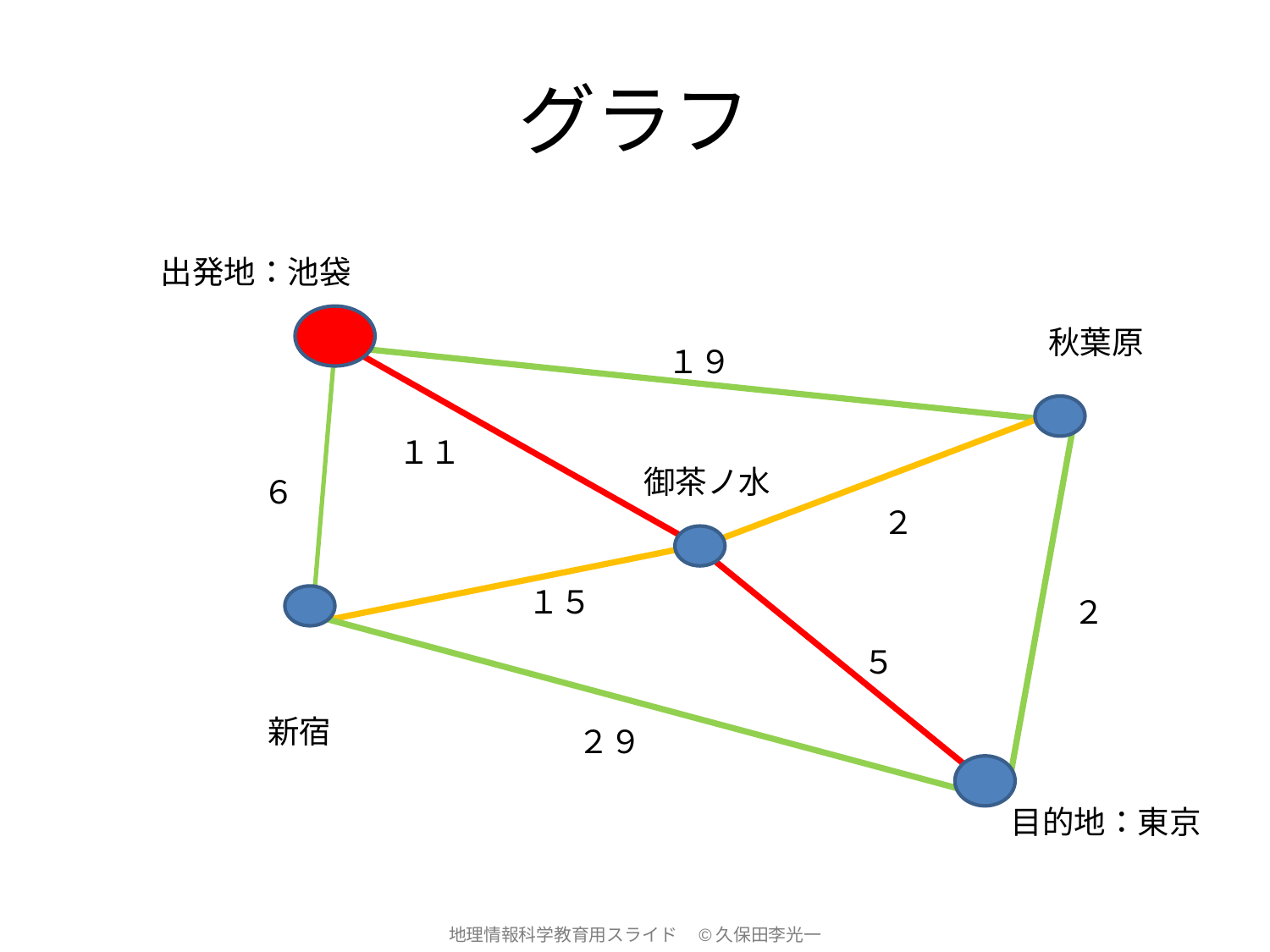

# グラフ
出発地：池袋

秋葉原
１９

１１
御茶ノ水
６
２

１５

２
５
新宿
２９

目的地：東京